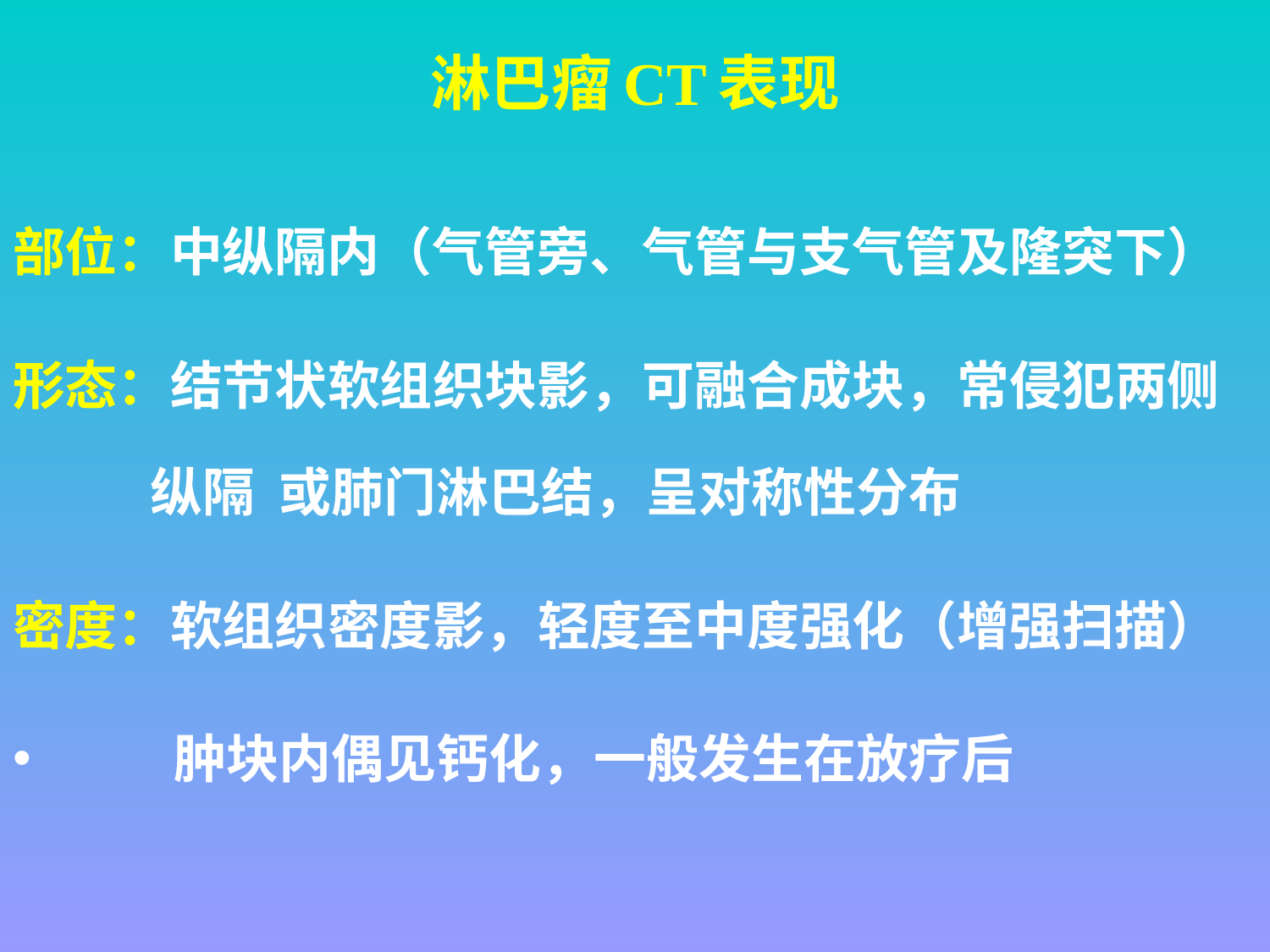

# 淋巴瘤CT表现
部位：中纵隔内（气管旁、气管与支气管及隆突下）
形态：结节状软组织块影，可融合成块，常侵犯两侧纵隔  或肺门淋巴结，呈对称性分布
密度：软组织密度影，轻度至中度强化（增强扫描）
 肿块内偶见钙化，一般发生在放疗后